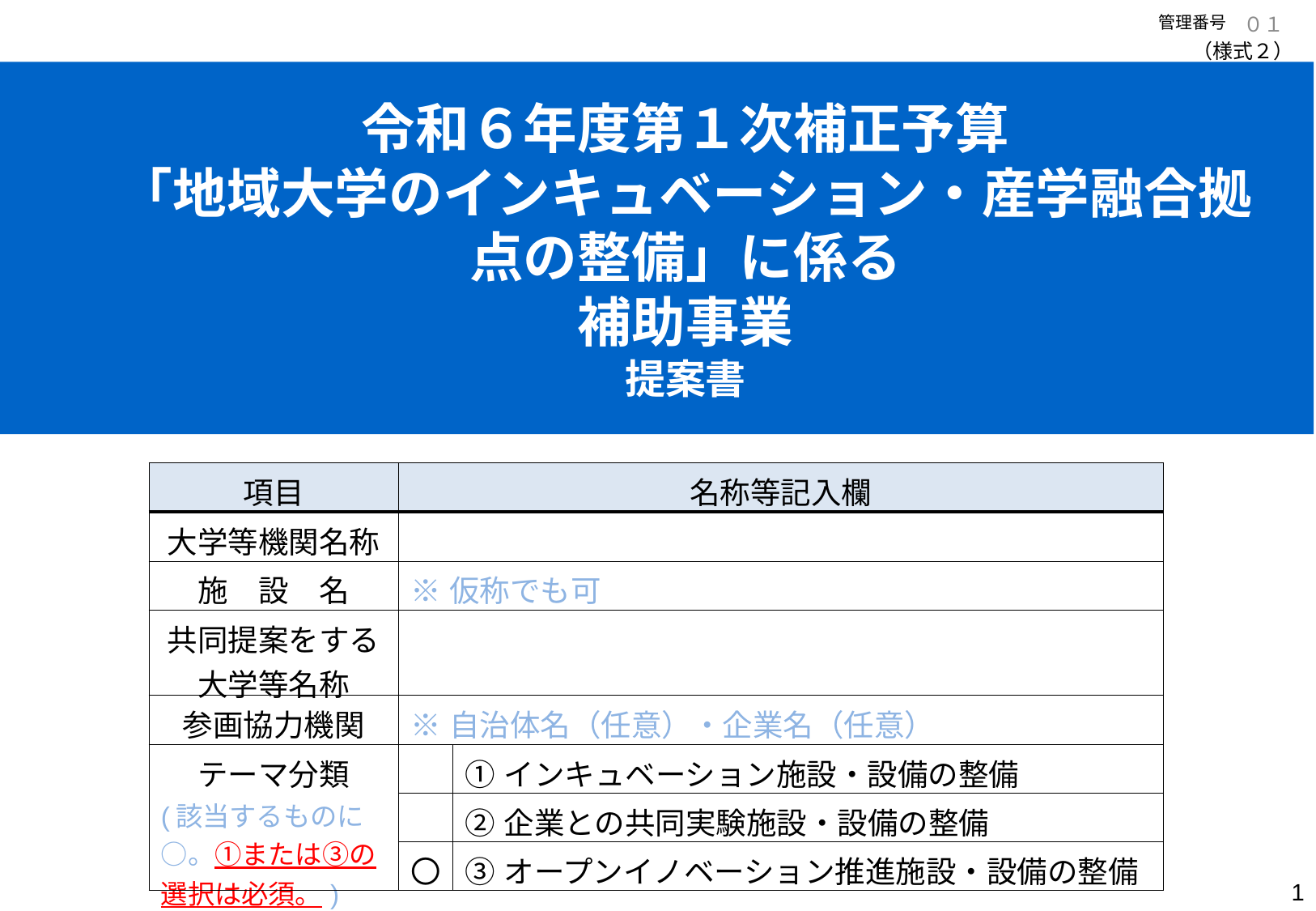

０１
管理番号

（様式２）

# 令和６年度第１次補正予算 「地域大学のインキュベーション・産学融合拠点の整備」に係る 補助事業 提案書
| 項目 | 名称等記入欄 |  |
| --- | --- | --- |
| 大学等機関名称 |  |  |
| 施　設　名 | ※仮称でも可 |  |
| 共同提案をする大学等名称 |  |  |
| 参画協力機関 | ※自治体名（任意）・企業名（任意） |  |
| テーマ分類 (該当するものに○。①または③の選択は必須。) |  | ①インキュベーション施設・設備の整備 |
|  |  | ②企業との共同実験施設・設備の整備 |
|  | 〇 | ③オープンイノベーション推進施設・設備の整備 |
1